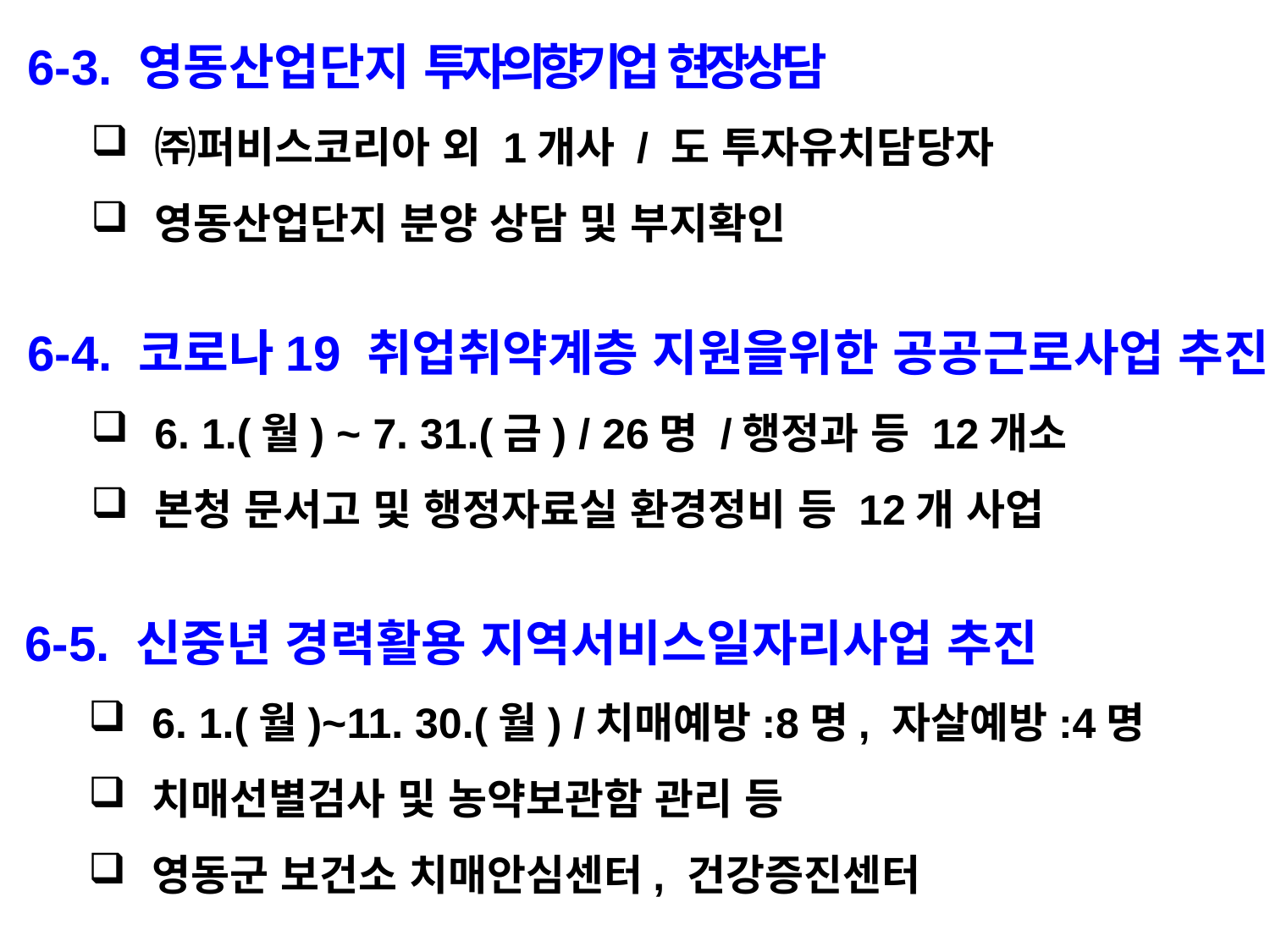

6-3. 영동산업단지 투자의향기업  현장상담
㈜퍼비스코리아 외 1개사 / 도 투자유치담당자
영동산업단지 분양 상담 및 부지확인

6-4. 코로나19 취업취약계층 지원을위한 공공근로사업 추진
6. 1.(월) ~ 7. 31.(금) / 26명 /행정과 등 12개소
본청 문서고 및 행정자료실 환경정비 등 12개 사업
6-5. 신중년 경력활용 지역서비스일자리사업 추진
6. 1.(월)~11. 30.(월) /치매예방:8명, 자살예방:4명
치매선별검사 및 농약보관함 관리 등
영동군 보건소 치매안심센터, 건강증진센터